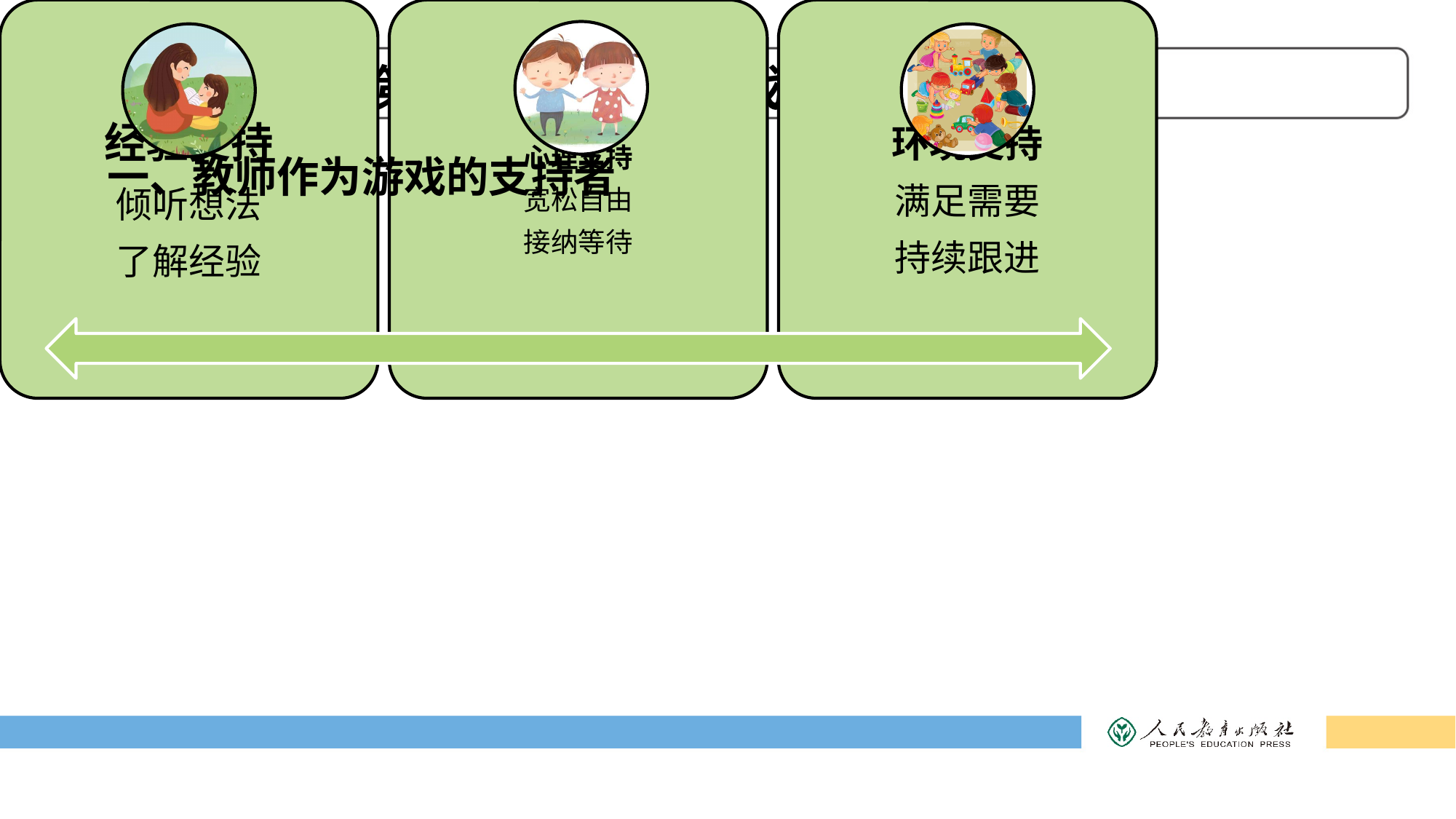

# 第一节  幼儿园游戏中教师的角色
一、教师作为游戏的支持者
经验支持
倾听想法
了解经验
心理支持
宽松自由
接纳等待
环境支持
满足需要
持续跟进